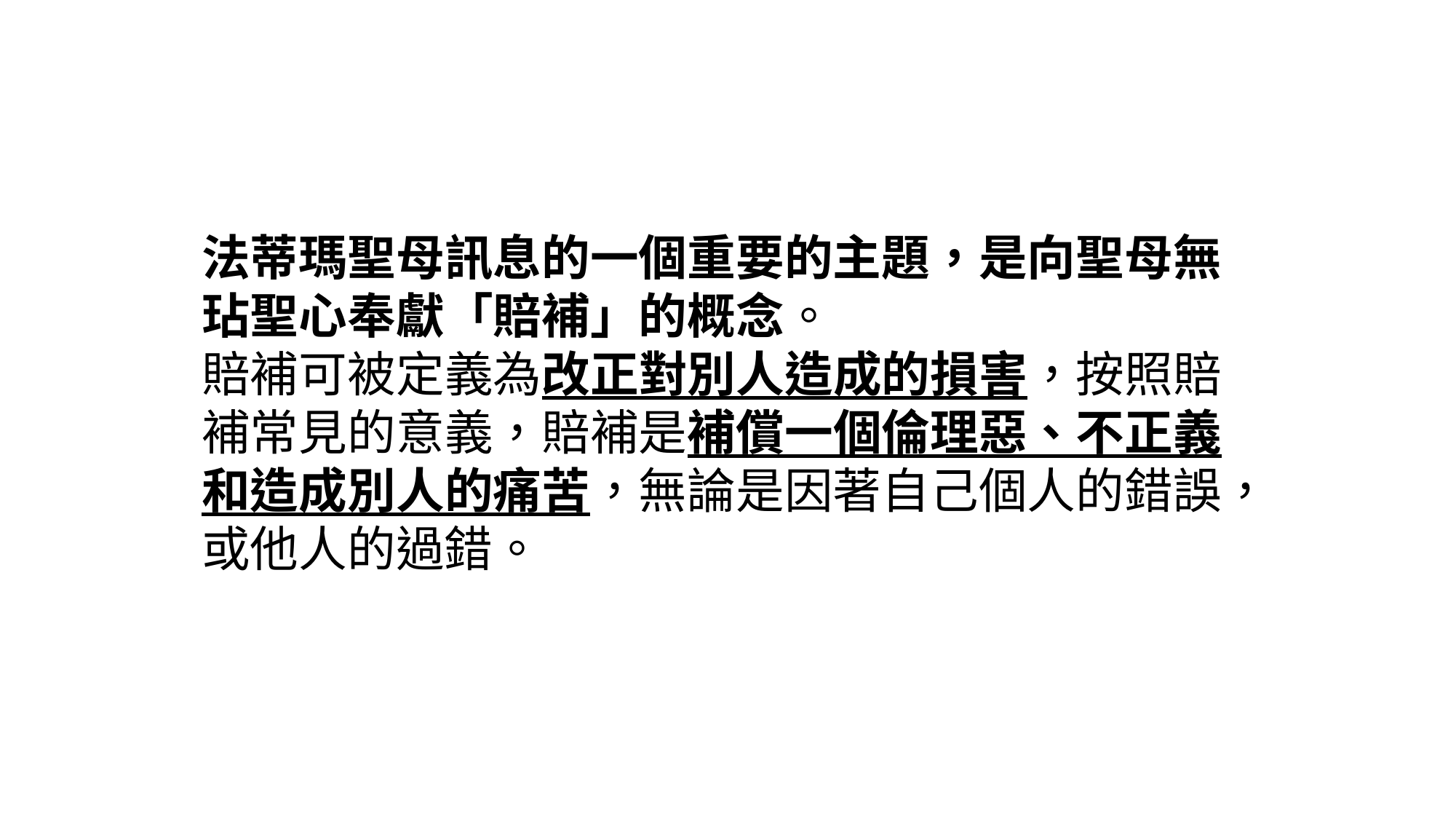

法蒂瑪聖母訊息的一個重要的主題，是向聖母無玷聖心奉獻「賠補」的概念。
賠補可被定義為改正對別人造成的損害，按照賠補常見的意義，賠補是補償一個倫理惡、不正義和造成別人的痛苦，無論是因著自己個人的錯誤，或他人的過錯。